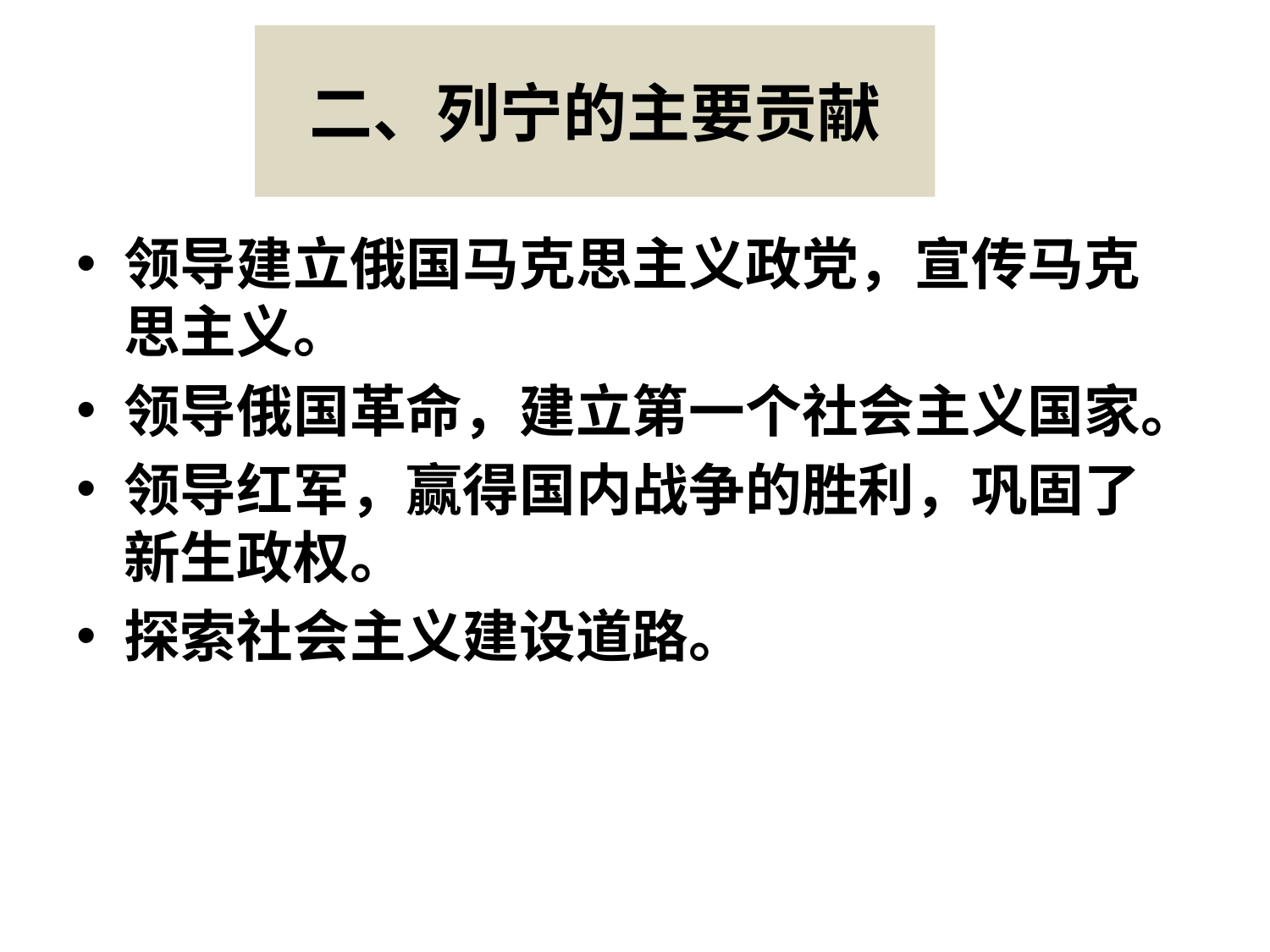

# 二、列宁的主要贡献
领导建立俄国马克思主义政党，宣传马克思主义。
领导俄国革命，建立第一个社会主义国家。
领导红军，赢得国内战争的胜利，巩固了新生政权。
探索社会主义建设道路。